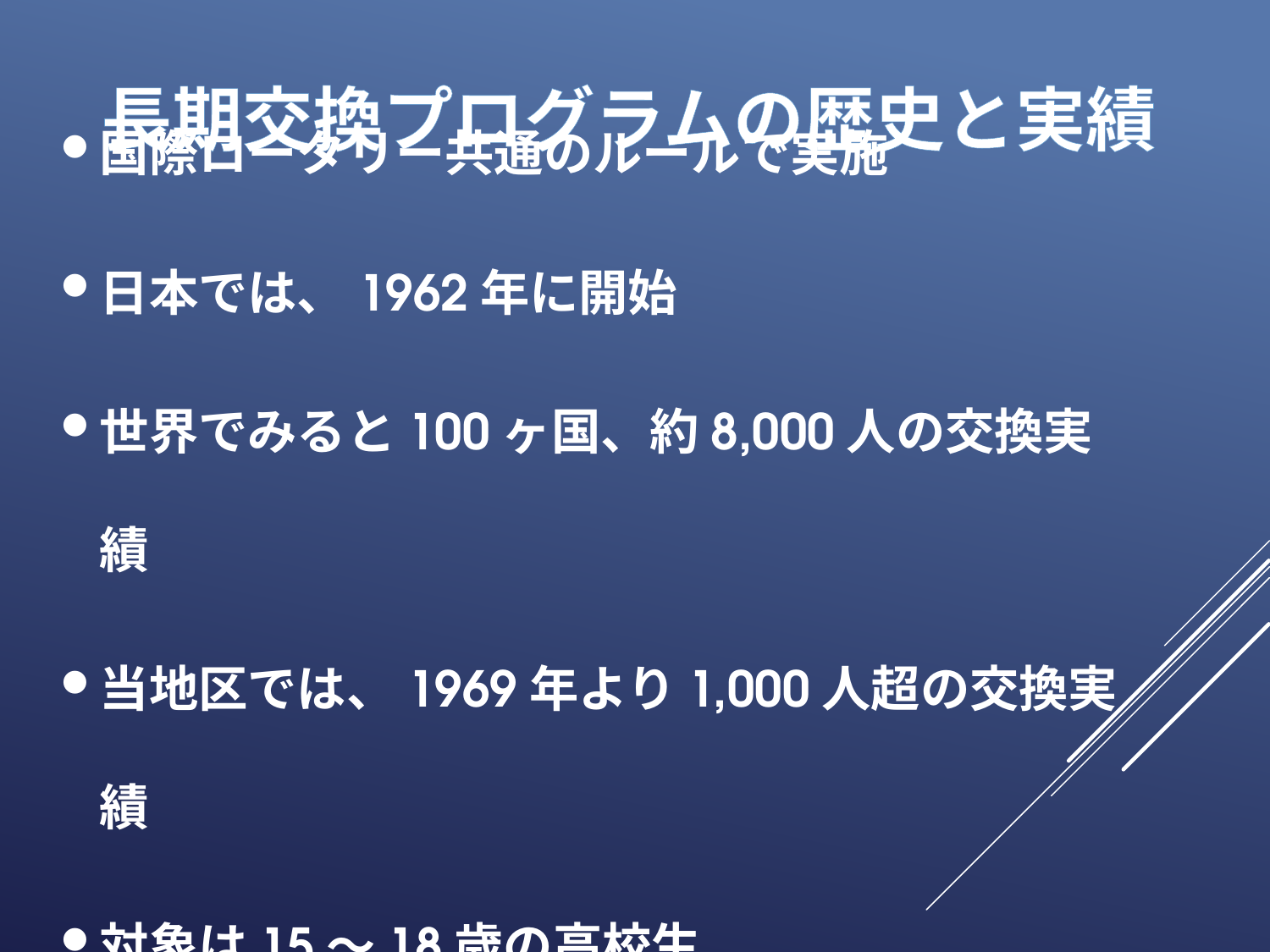

# 長期交換プログラムの歴史と実績
国際ロータリー共通のルールで実施
日本では、1962年に開始
世界でみると100ヶ国、約8,000人の交換実績
当地区では、1969年より1,000人超の交換実績
対象は15～18歳の高校生